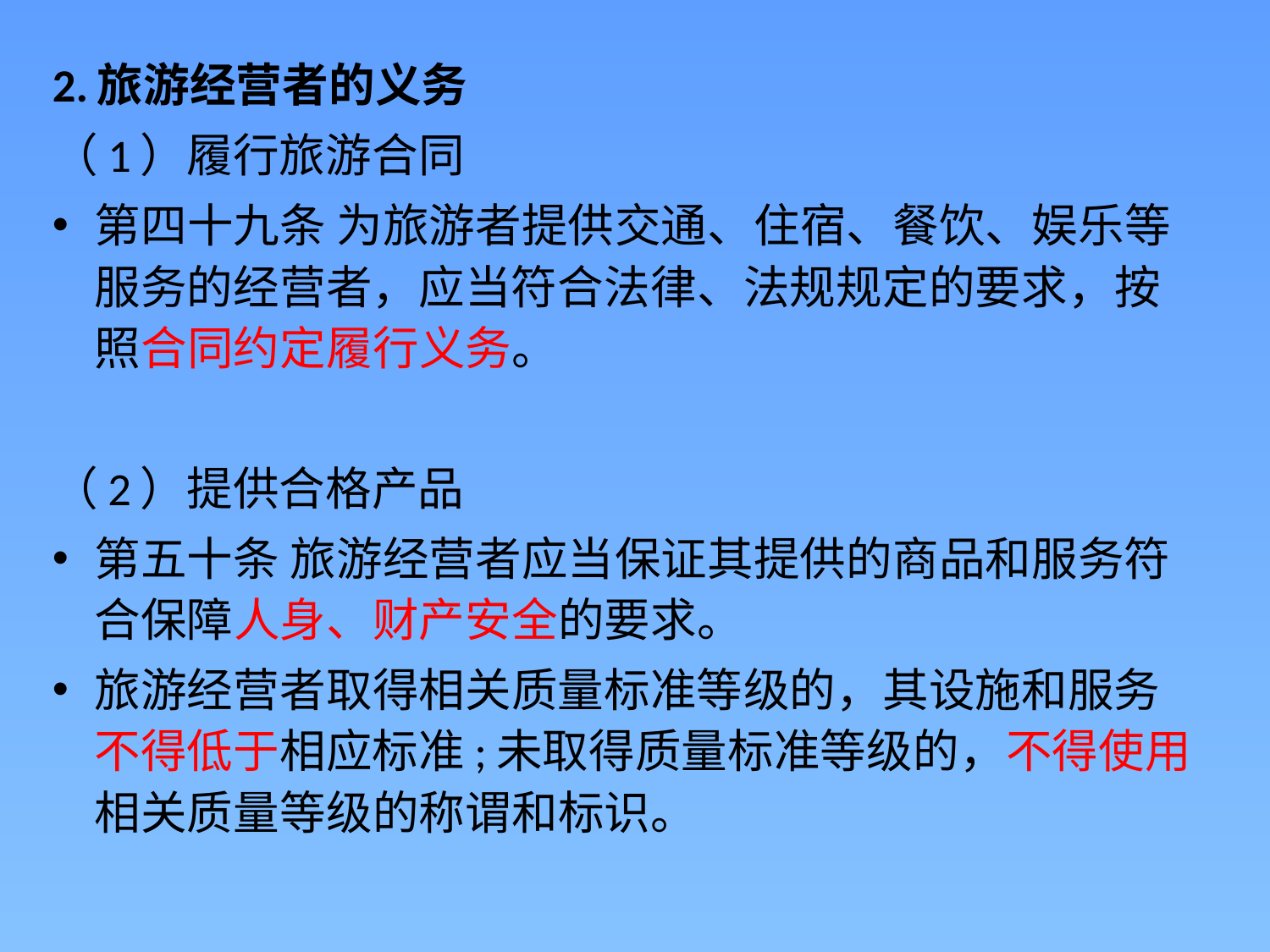

2.旅游经营者的义务
（1）履行旅游合同
第四十九条 为旅游者提供交通、住宿、餐饮、娱乐等服务的经营者，应当符合法律、法规规定的要求，按照合同约定履行义务。

（2）提供合格产品
第五十条 旅游经营者应当保证其提供的商品和服务符合保障人身、财产安全的要求。
旅游经营者取得相关质量标准等级的，其设施和服务不得低于相应标准;未取得质量标准等级的，不得使用相关质量等级的称谓和标识。